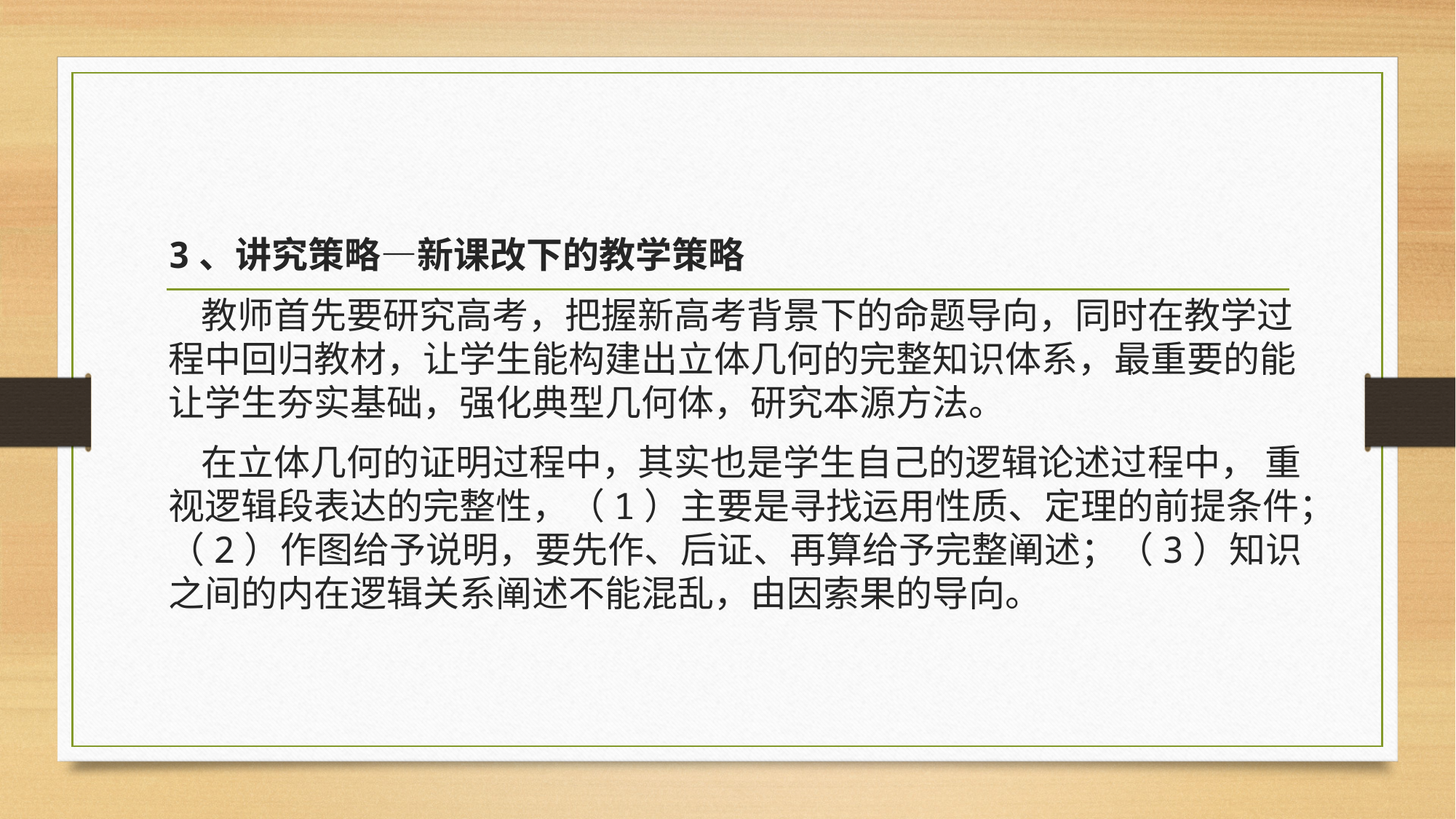

#
3、讲究策略—新课改下的教学策略
   教师首先要研究高考，把握新高考背景下的命题导向，同时在教学过程中回归教材，让学生能构建出立体几何的完整知识体系，最重要的能让学生夯实基础，强化典型几何体，研究本源方法。
   在立体几何的证明过程中，其实也是学生自己的逻辑论述过程中， 重视逻辑段表达的完整性，（1）主要是寻找运用性质、定理的前提条件；（2）作图给予说明，要先作、后证、再算给予完整阐述；（3）知识之间的内在逻辑关系阐述不能混乱，由因索果的导向。